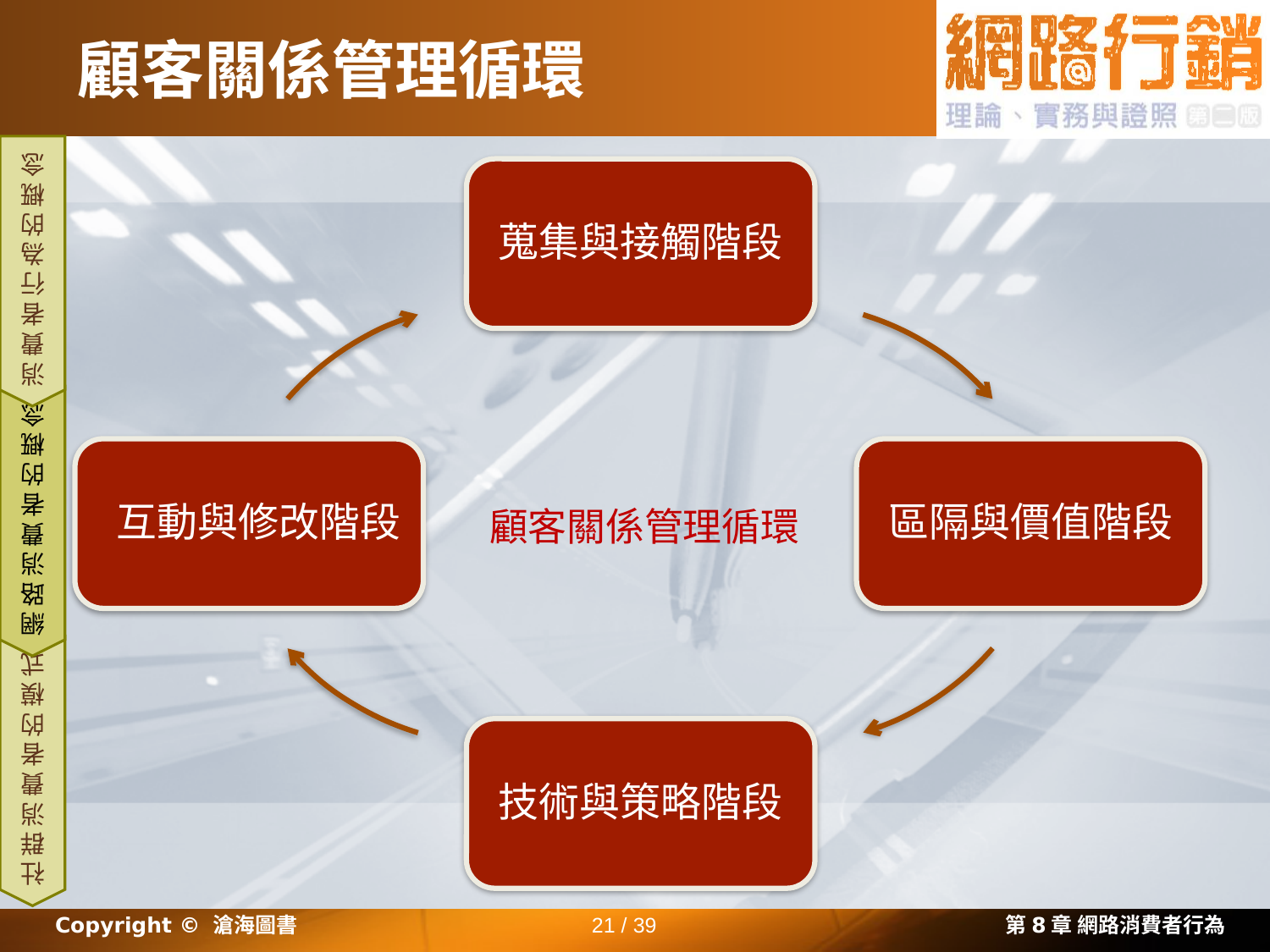

# 顧客關係管理循環
蒐集與接觸階段
區隔與價值階段
技術與策略階段
 互動與修改階段
消費者行為的概念
網路消費者的概念
顧客關係管理循環
社群消費者的模式
Copyright © 滄海圖書
21 / 39
第8章 網路消費者行為